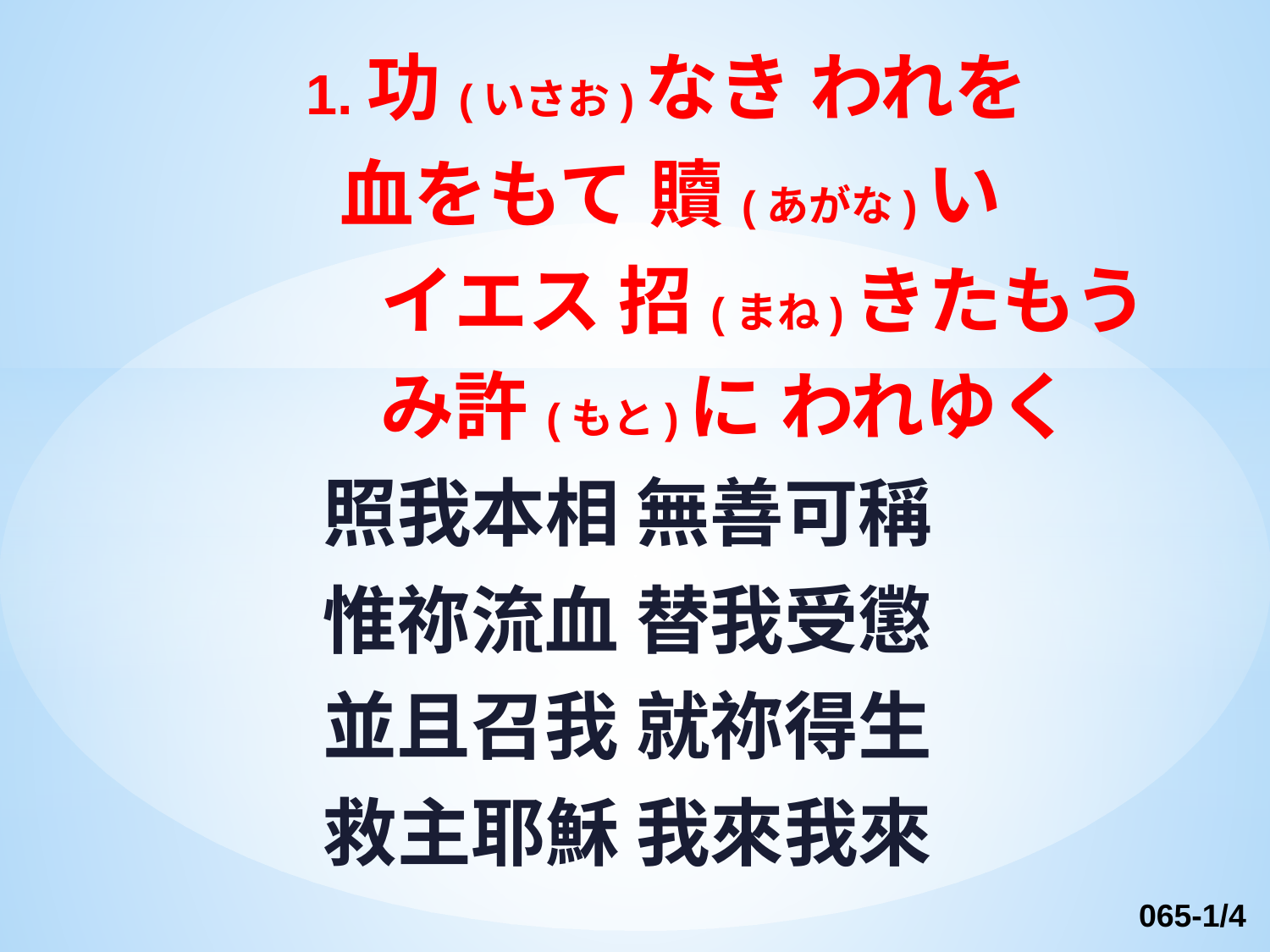

1.功(いさお)なき われを　　
  血をもて 贖(あがな)い
　イエス 招(まね)きたもう
　み許(もと)に われゆく
 照我本相 無善可稱
 惟祢流血 替我受懲
 並且召我 就祢得生
 救主耶穌 我來我來
065-1/4